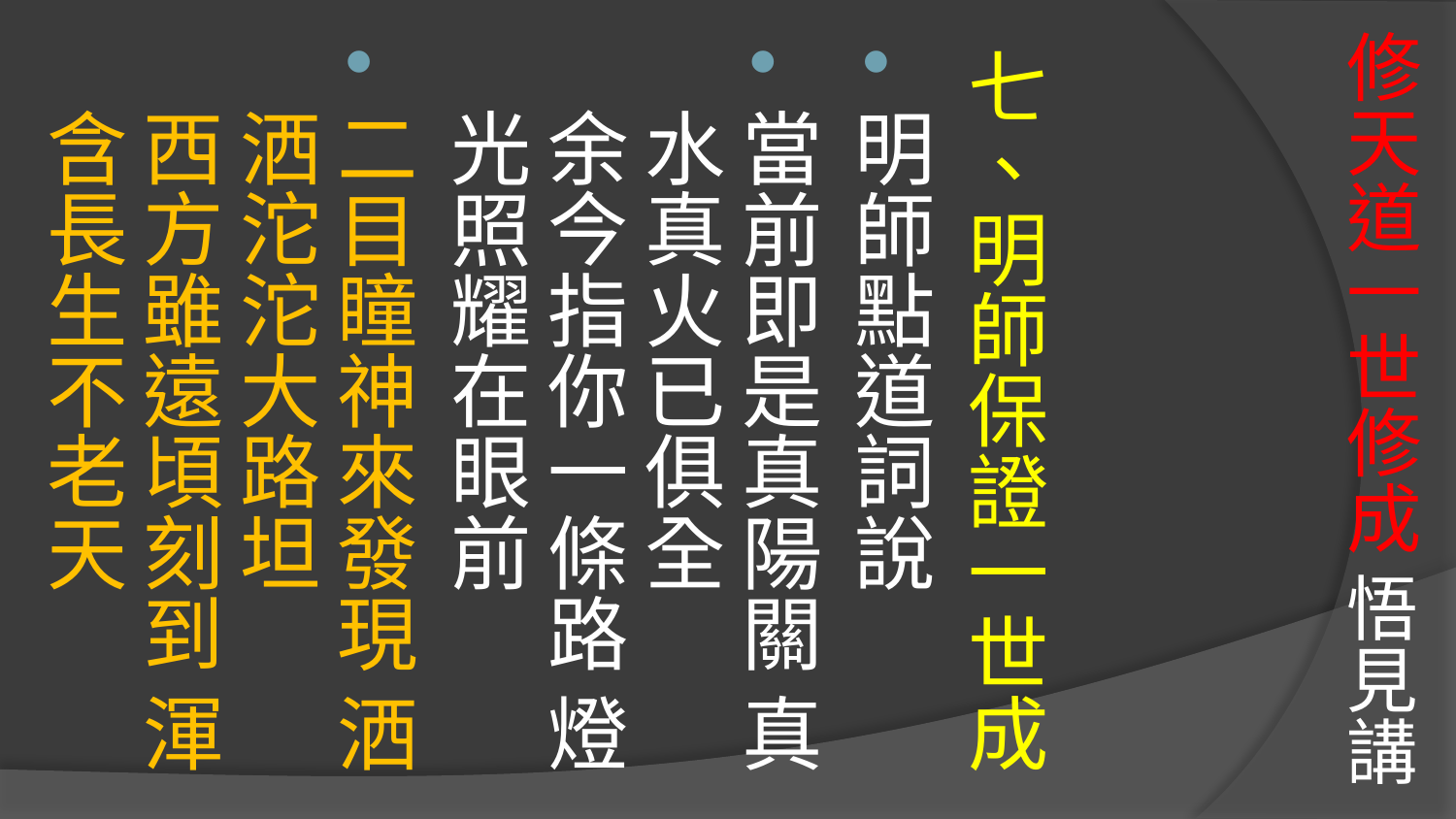

# 修天道一世修成 悟見講
七、明師保證一世成
明師點道詞說
當前即是真陽關 真水真火已俱全 
余今指你一條路 燈光照耀在眼前
二目瞳神來發現 洒洒沱沱大路坦 
西方雖遠頃刻到 渾含長生不老天